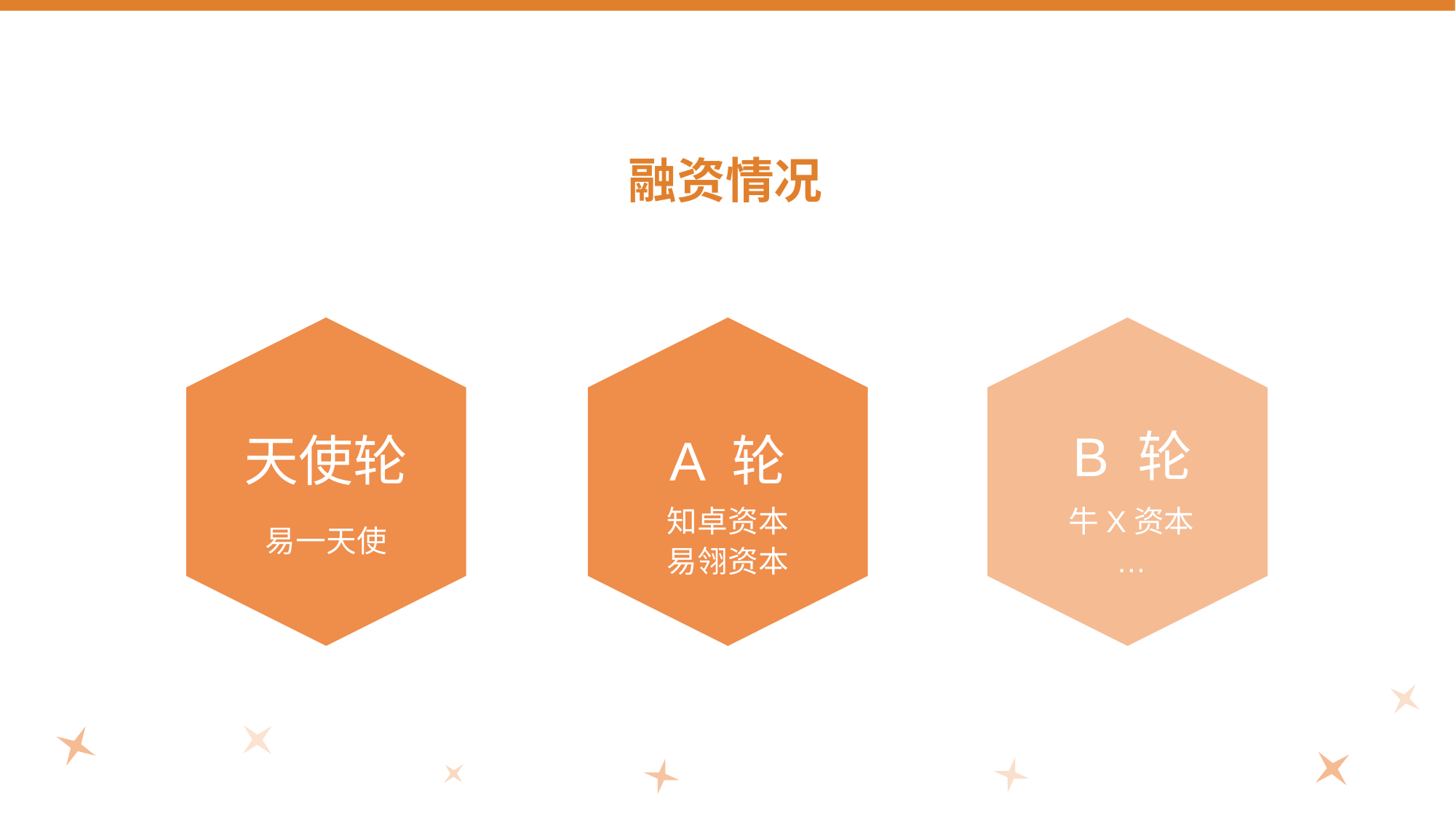

融资情况

天使轮
A 轮
知卓资本
易翎资本
牛X资本
…
易一天使

B 轮